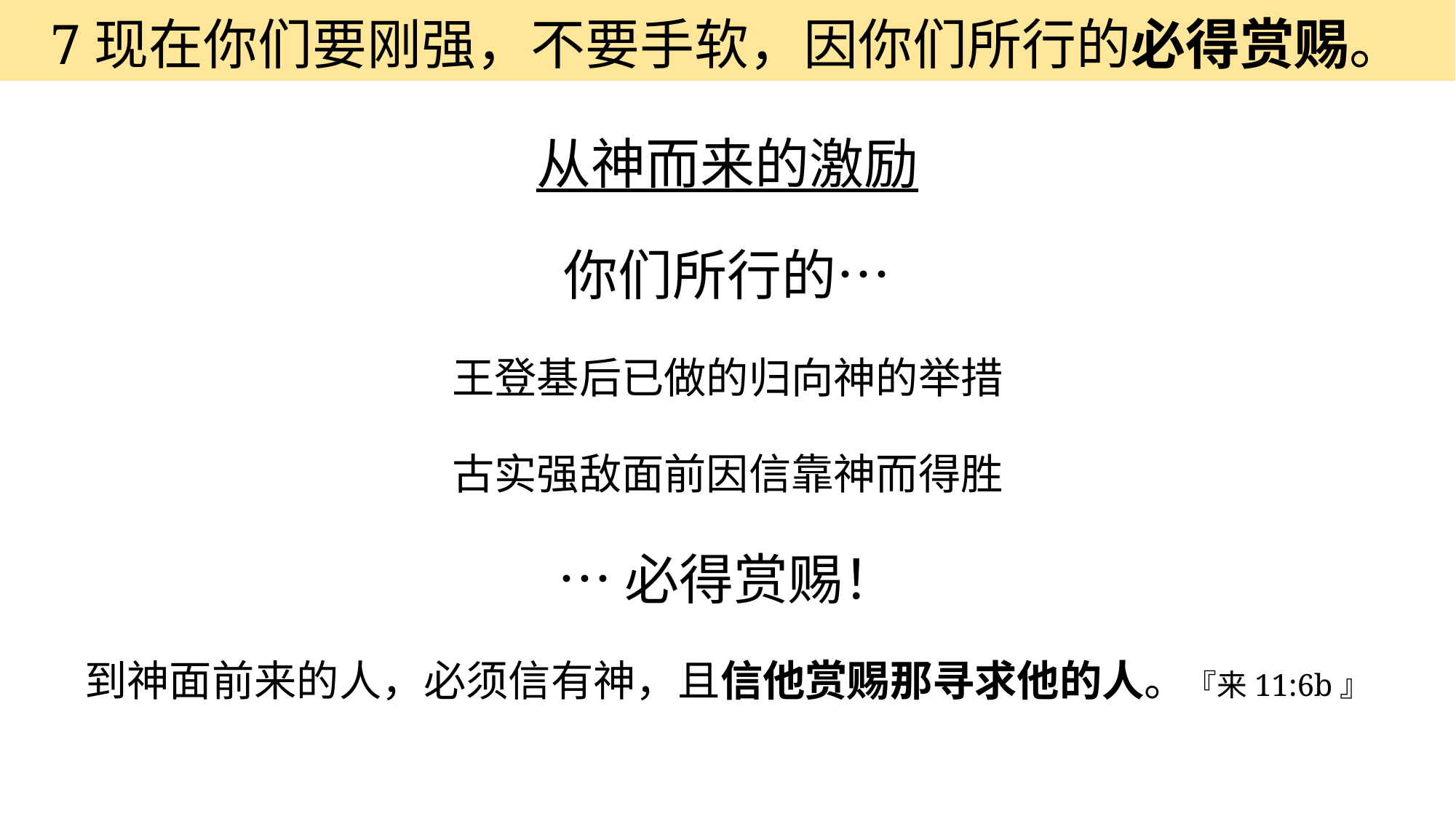

7现在你们要刚强，不要手软，因你们所行的必得赏赐。
从神而来的激励
你们所行的…
王登基后已做的归向神的举措
古实强敌面前因信靠神而得胜
…必得赏赐！
到神面前来的人，必须信有神，且信他赏赐那寻求他的人。『来11:6b』